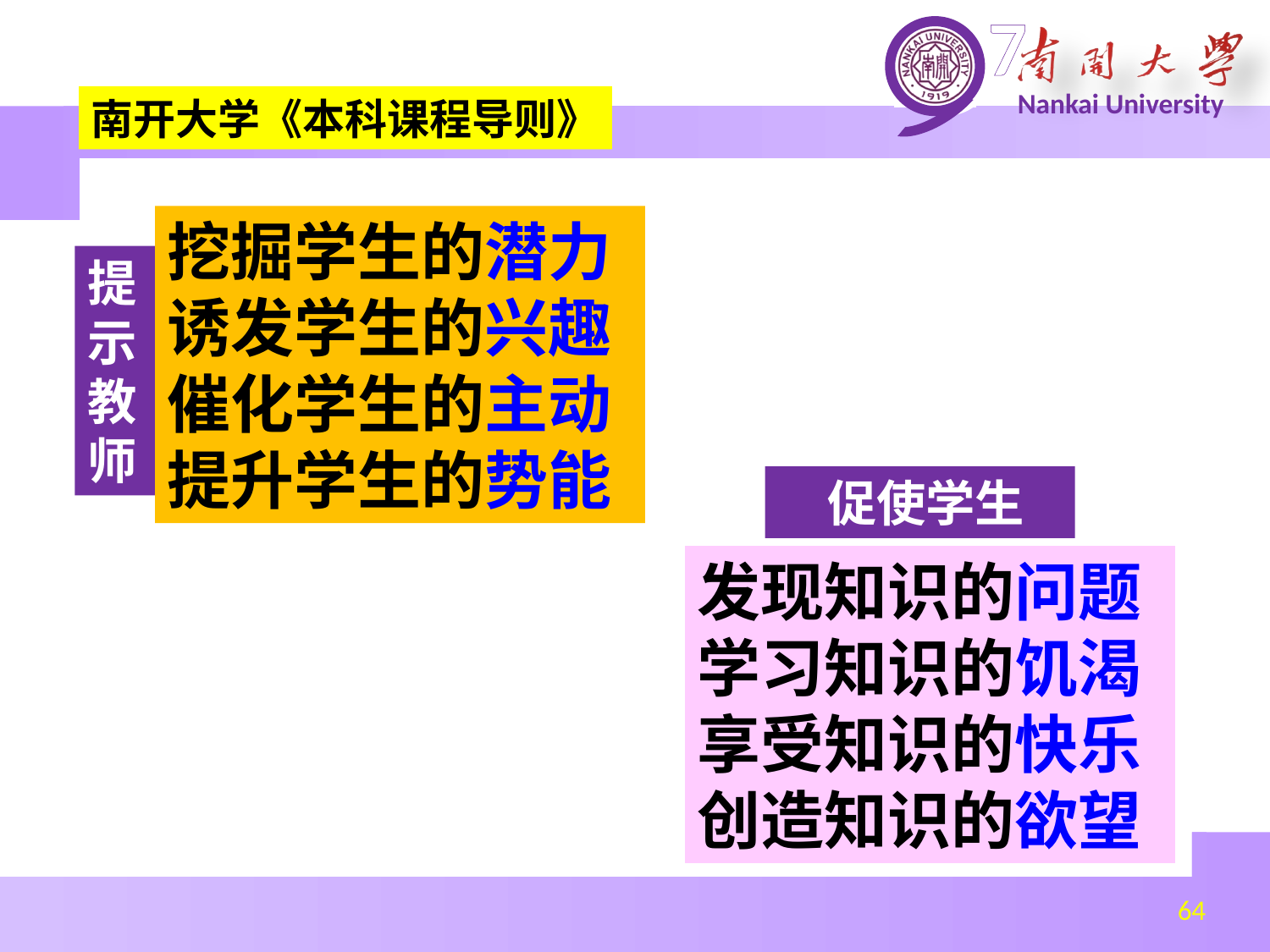

南开大学《本科课程导则》
挖掘学生的潜力
诱发学生的兴趣
催化学生的主动
提升学生的势能
提示教师
促使学生
发现知识的问题
学习知识的饥渴
享受知识的快乐
创造知识的欲望